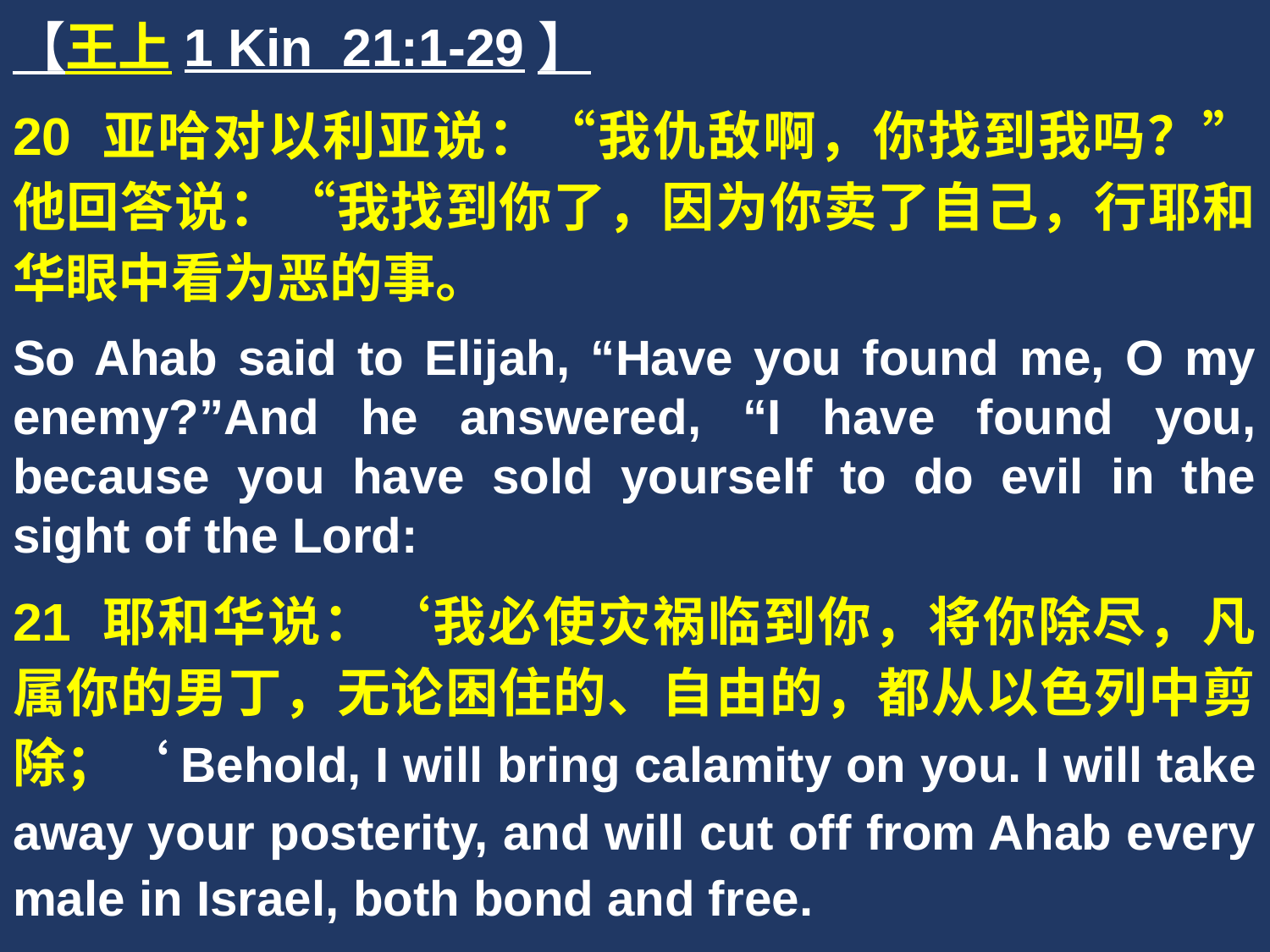

【王上1 Kin  21:1-29】
20 亚哈对以利亚说：“我仇敌啊，你找到我吗？”他回答说：“我找到你了，因为你卖了自己，行耶和华眼中看为恶的事。
So Ahab said to Elijah, “Have you found me, O my enemy?”And he answered, “I have found you, because you have sold yourself to do evil in the sight of the Lord:
21 耶和华说：‘我必使灾祸临到你，将你除尽，凡属你的男丁，无论困住的、自由的，都从以色列中剪除；‘Behold, I will bring calamity on you. I will take away your posterity, and will cut off from Ahab every male in Israel, both bond and free.